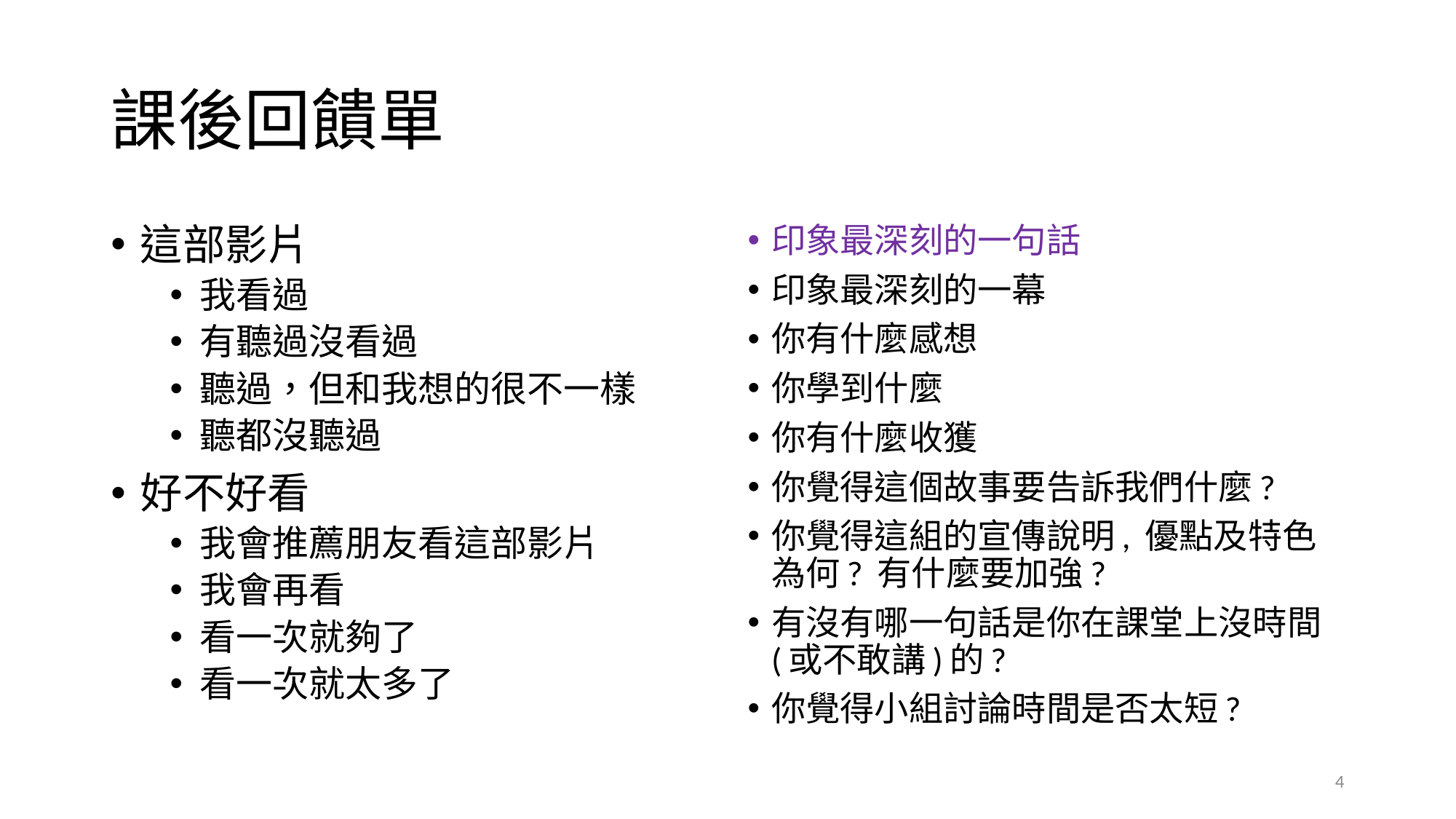

# 課後回饋單
這部影片
我看過
有聽過沒看過
聽過，但和我想的很不一樣
聽都沒聽過
好不好看
我會推薦朋友看這部影片
我會再看
看一次就夠了
看一次就太多了
印象最深刻的一句話
印象最深刻的一幕
你有什麼感想
你學到什麼
你有什麼收獲
你覺得這個故事要告訴我們什麼?
你覺得這組的宣傳說明, 優點及特色為何? 有什麼要加強?
有沒有哪一句話是你在課堂上沒時間(或不敢講)的?
你覺得小組討論時間是否太短?

4